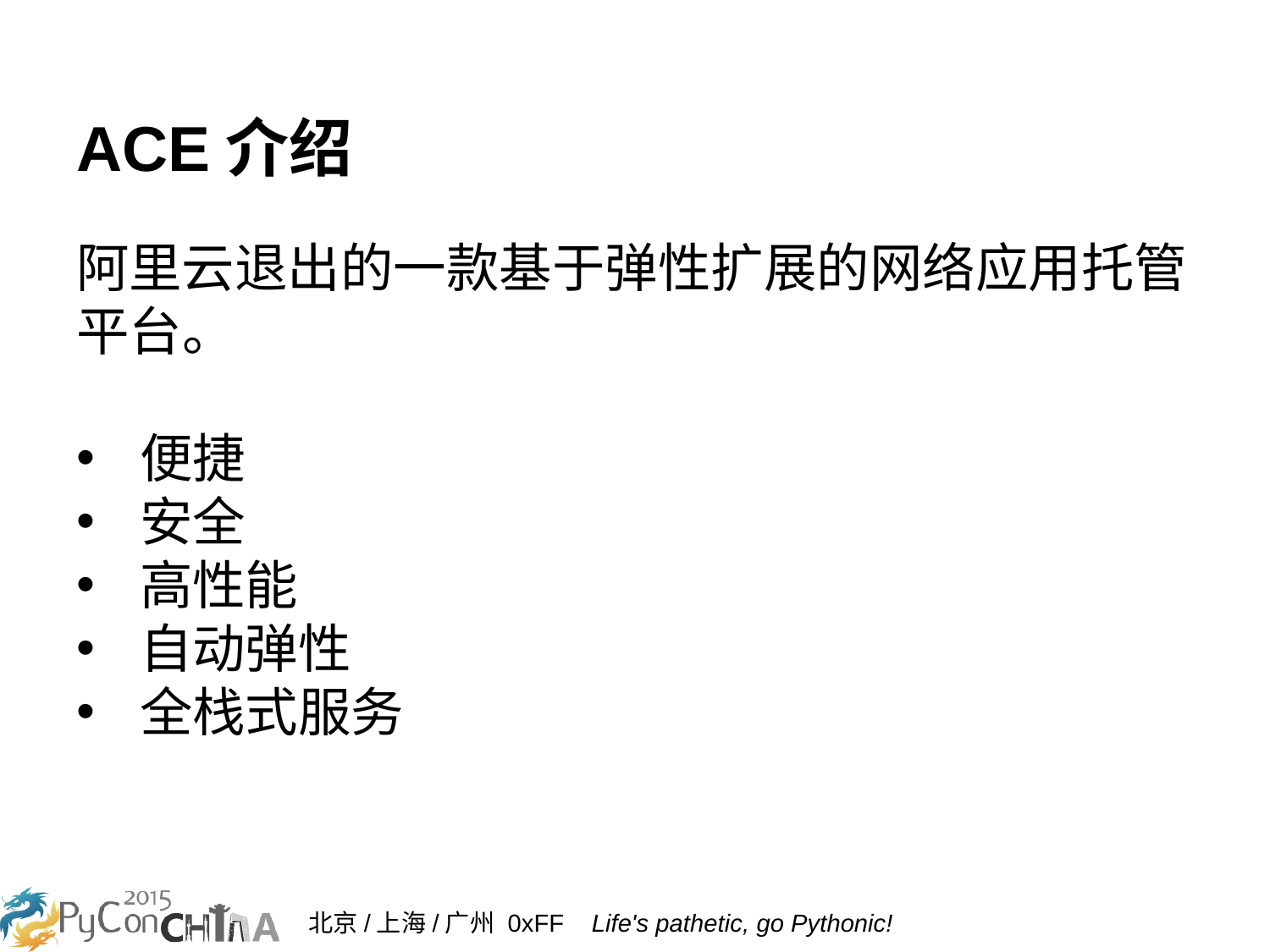

# ACE介绍
阿里云退出的一款基于弹性扩展的网络应用托管平台。

便捷
安全
高性能
自动弹性
全栈式服务